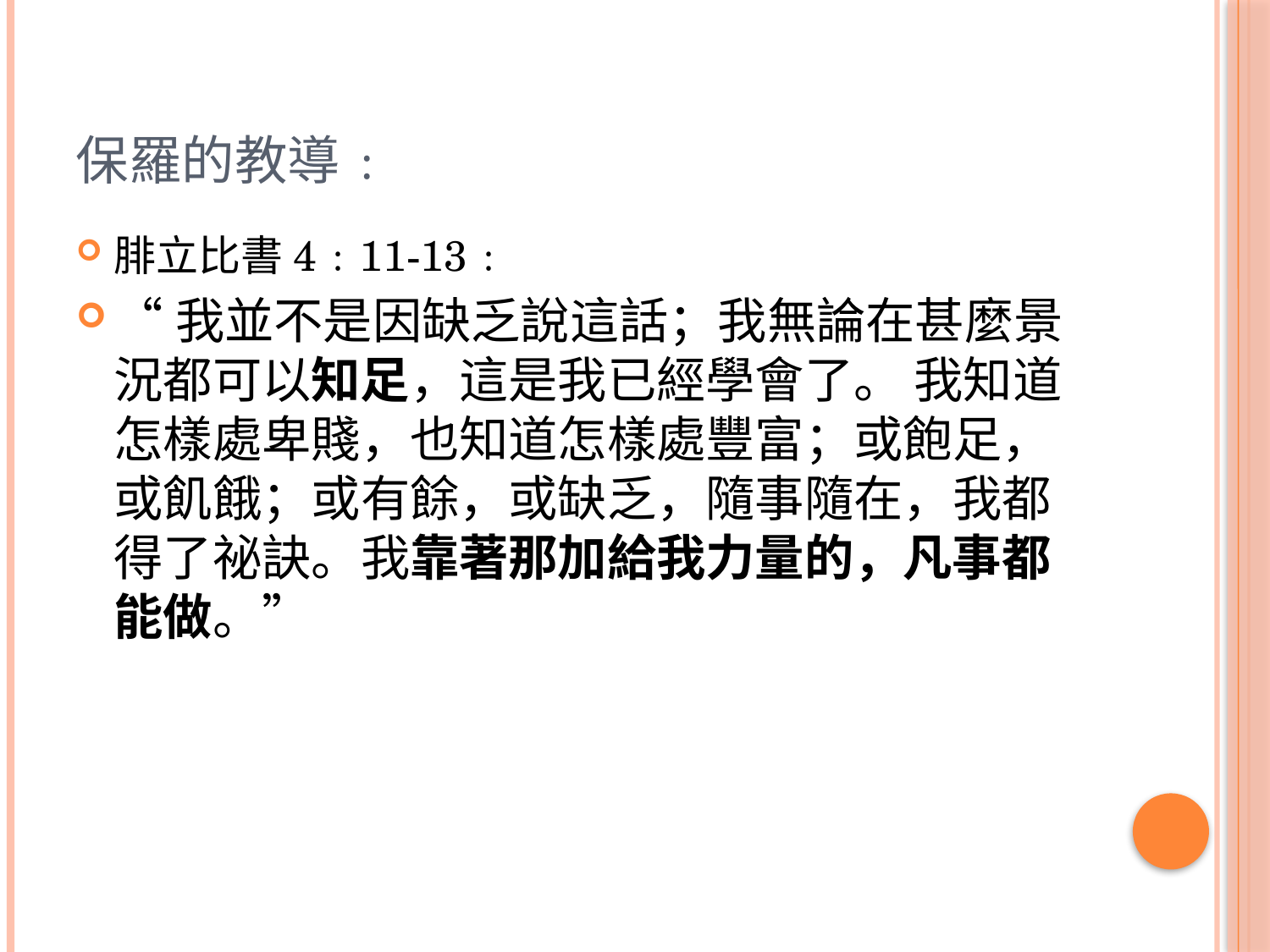

# 保羅的教導﹕
腓立比書4﹕11-13﹕
“我並不是因缺乏說這話；我無論在甚麼景況都可以知足，這是我已經學會了。 我知道怎樣處卑賤，也知道怎樣處豐富；或飽足，或飢餓；或有餘，或缺乏，隨事隨在，我都得了祕訣。我靠著那加給我力量的，凡事都能做。”